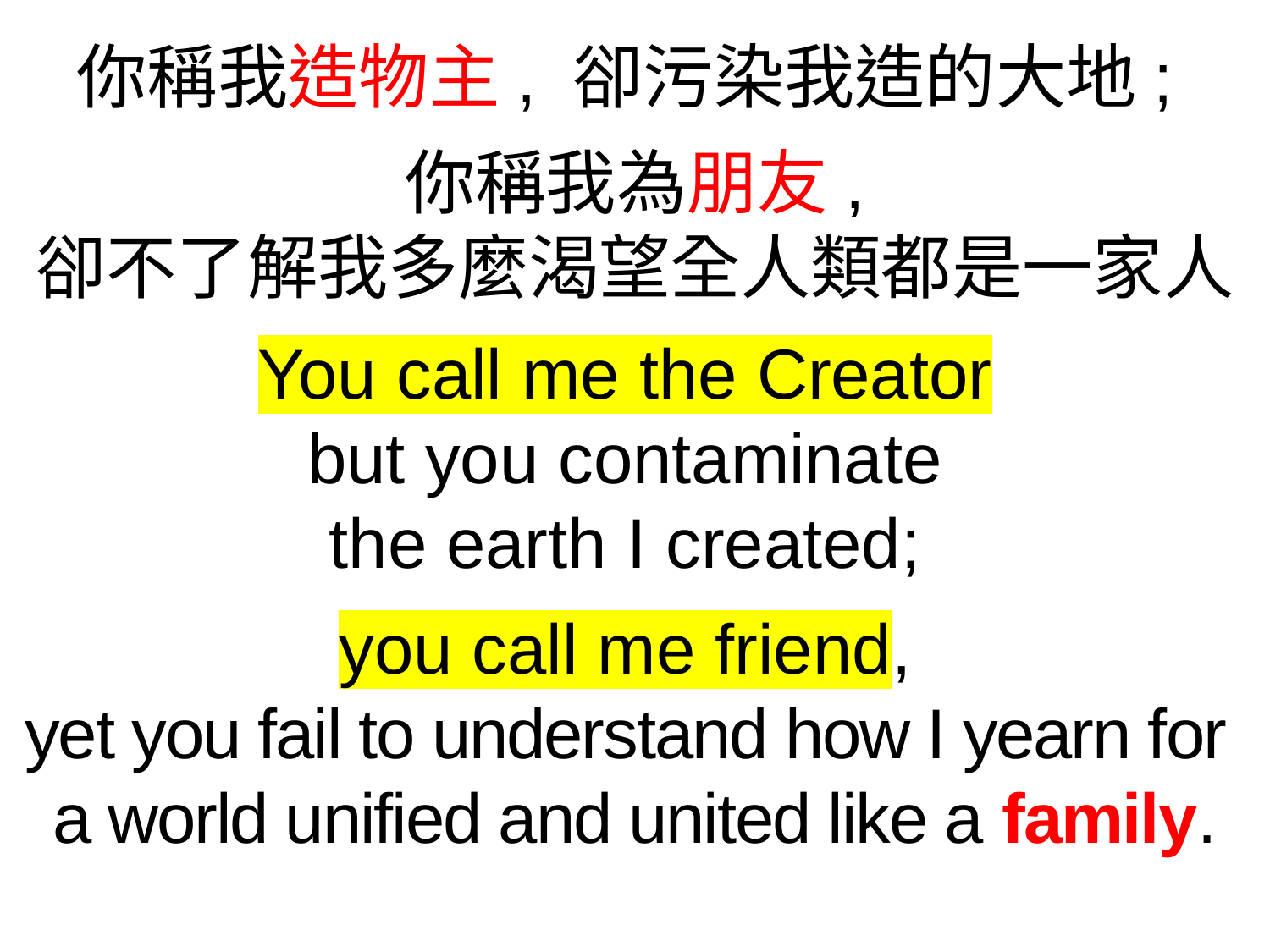

你稱我造物主, 卻污染我造的大地;
你稱我為朋友,
卻不了解我多麼渴望全人類都是一家人
You call me the Creator
but you contaminate
the earth I created;
you call me friend,
yet you fail to understand how I yearn for
a world unified and united like a family.